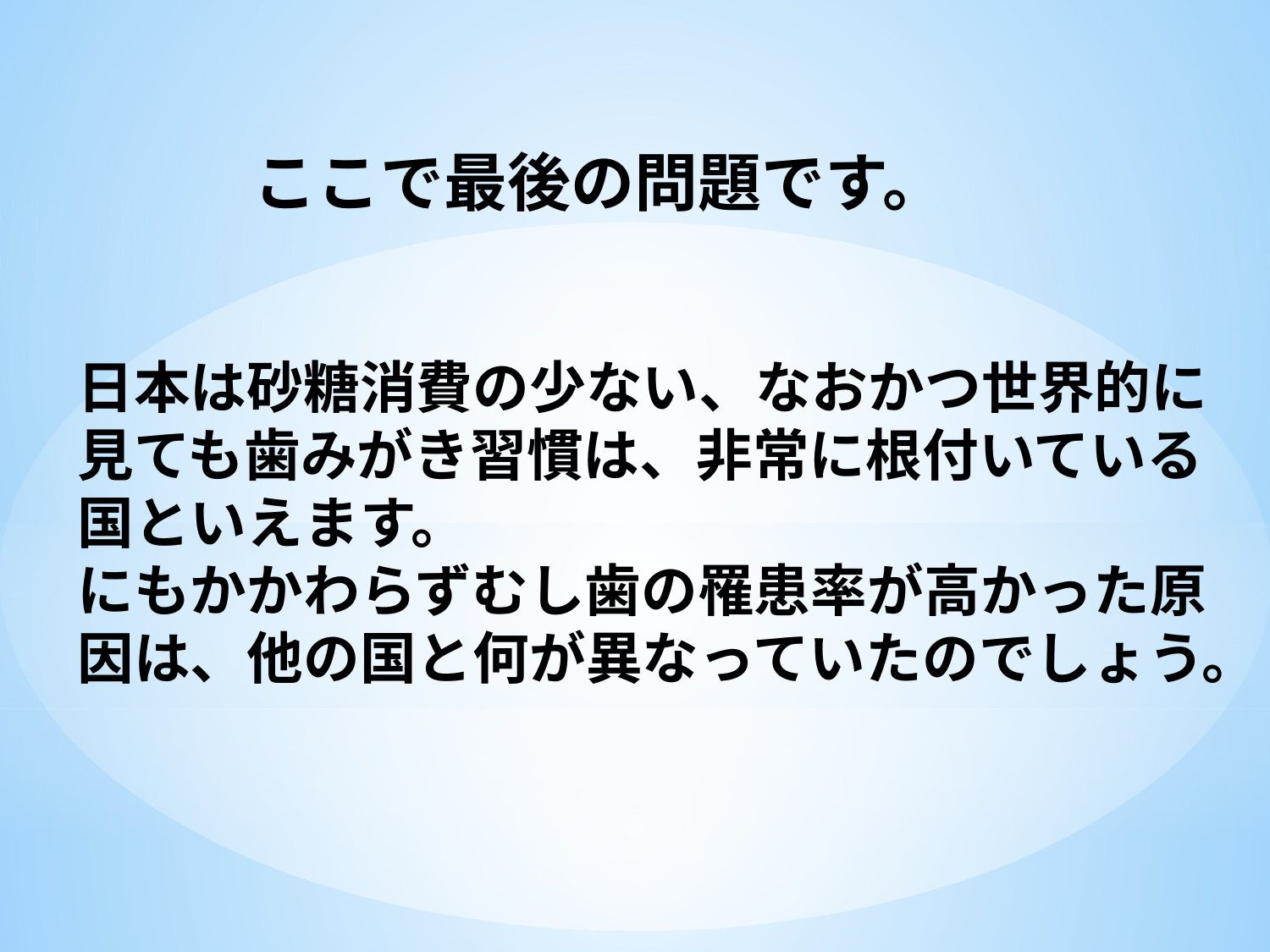

ここで最後の問題です。
日本は砂糖消費の少ない、なおかつ世界的に見ても歯みがき習慣は、非常に根付いている国といえます。
にもかかわらずむし歯の罹患率が高かった原因は、他の国と何が異なっていたのでしょう。